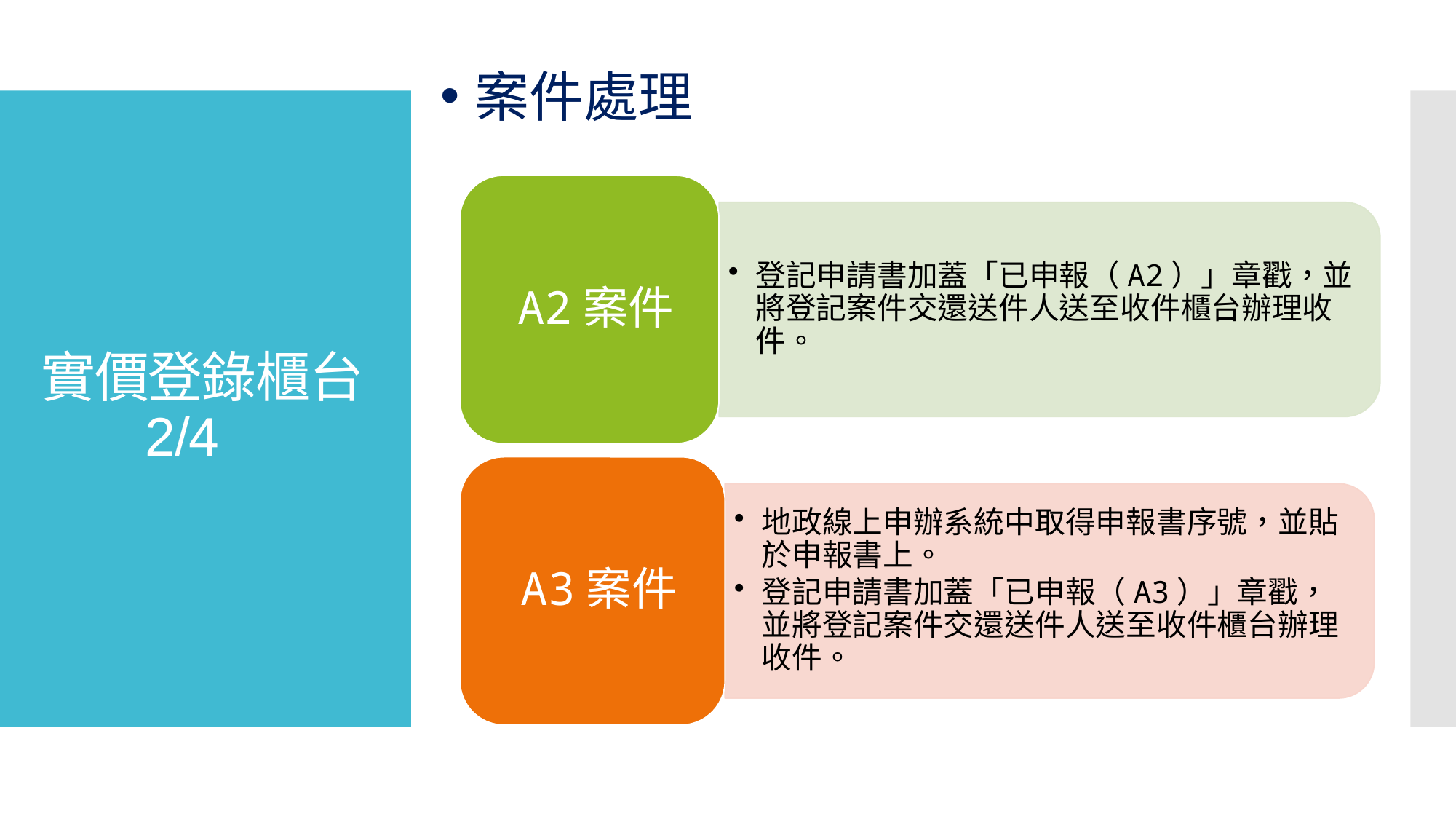

案件處理
# 實價登錄櫃台 2/4
登記申請書加蓋「已申報（A2）」章戳，並將登記案件交還送件人送至收件櫃台辦理收件。
A2案件
地政線上申辦系統中取得申報書序號，並貼於申報書上。
登記申請書加蓋「已申報（A3）」章戳，並將登記案件交還送件人送至收件櫃台辦理收件。
A3案件